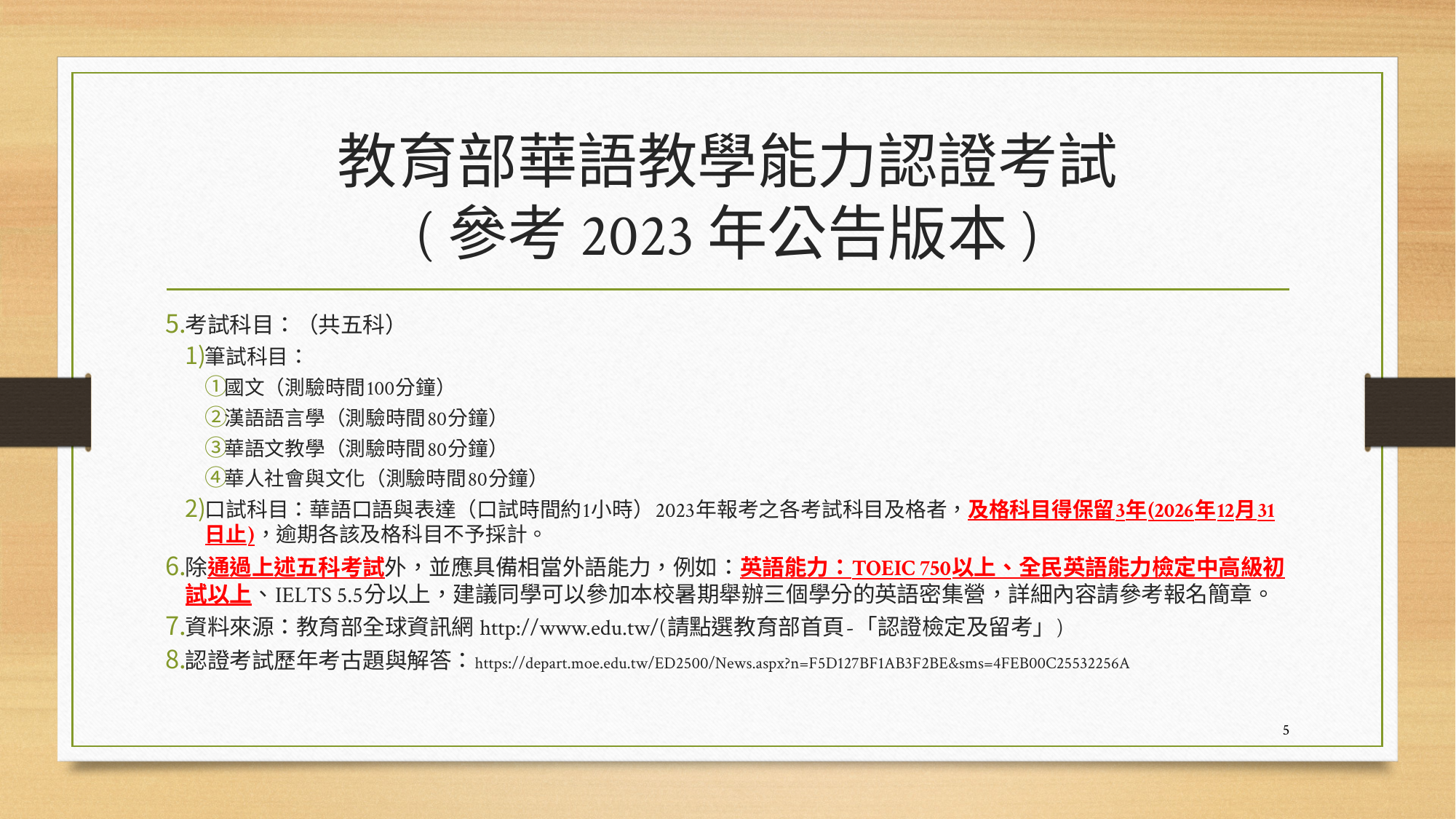

# 教育部華語教學能力認證考試 (參考2023年公告版本)
考試科目：（共五科）
筆試科目：
國文（測驗時間100分鐘）
漢語語言學（測驗時間80分鐘）
華語文教學（測驗時間80分鐘）
華人社會與文化（測驗時間80分鐘）
口試科目：華語口語與表達（口試時間約1小時）2023年報考之各考試科目及格者，及格科目得保留3年(2026年12月31日止)，逾期各該及格科目不予採計。
除通過上述五科考試外，並應具備相當外語能力，例如：英語能力：TOEIC 750以上、全民英語能力檢定中高級初試以上、IELTS 5.5分以上，建議同學可以參加本校暑期舉辦三個學分的英語密集營，詳細內容請參考報名簡章。
資料來源：教育部全球資訊網 http://www.edu.tw/(請點選教育部首頁-「認證檢定及留考」)
認證考試歷年考古題與解答：https://depart.moe.edu.tw/ED2500/News.aspx?n=F5D127BF1AB3F2BE&sms=4FEB00C25532256A
5